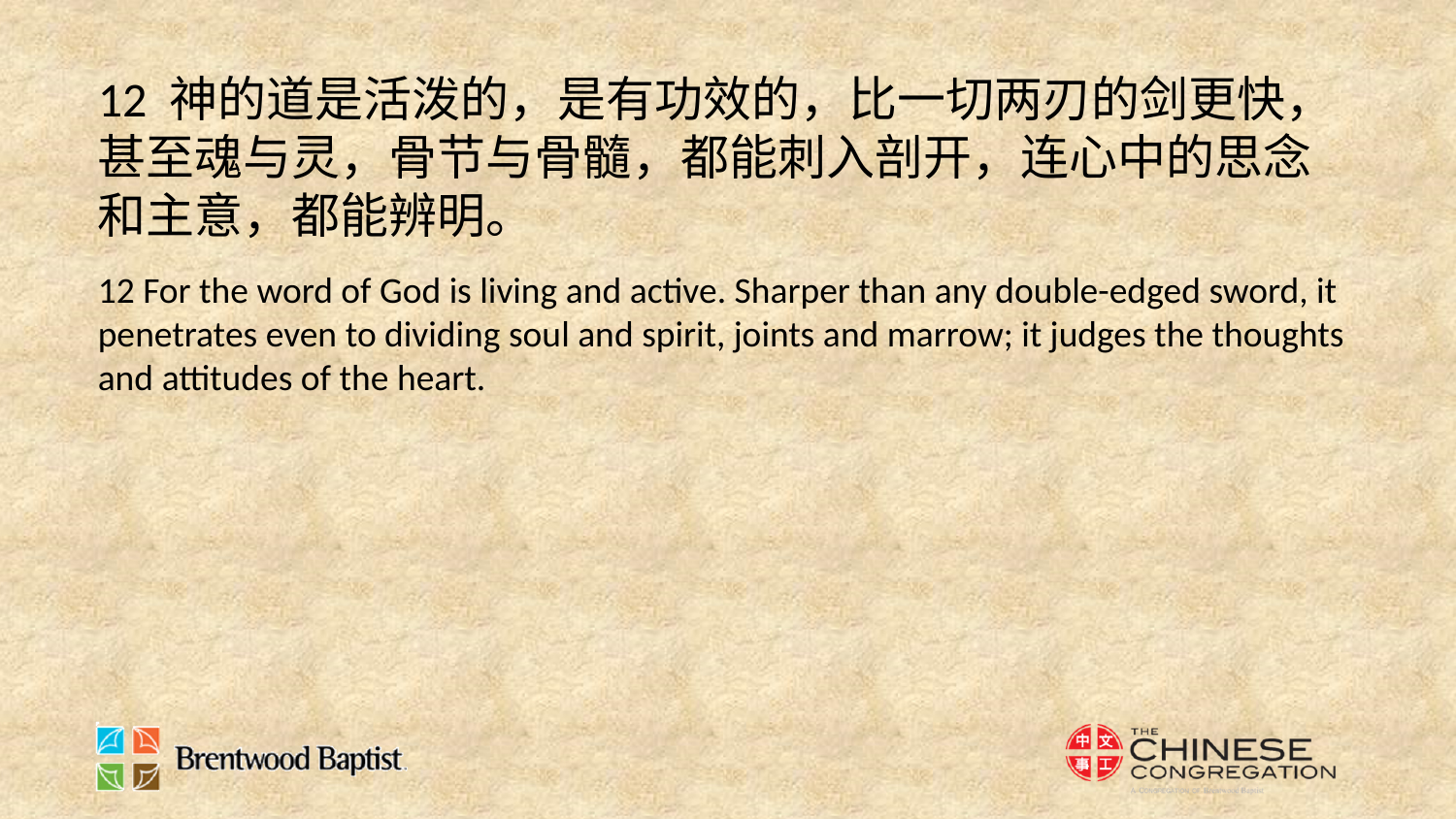

12 神的道是活泼的，是有功效的，比一切两刃的剑更快，甚至魂与灵，骨节与骨髓，都能刺入剖开，连心中的思念和主意，都能辨明。

12 For the word of God is living and active. Sharper than any double-edged sword, it penetrates even to dividing soul and spirit, joints and marrow; it judges the thoughts and attitudes of the heart.